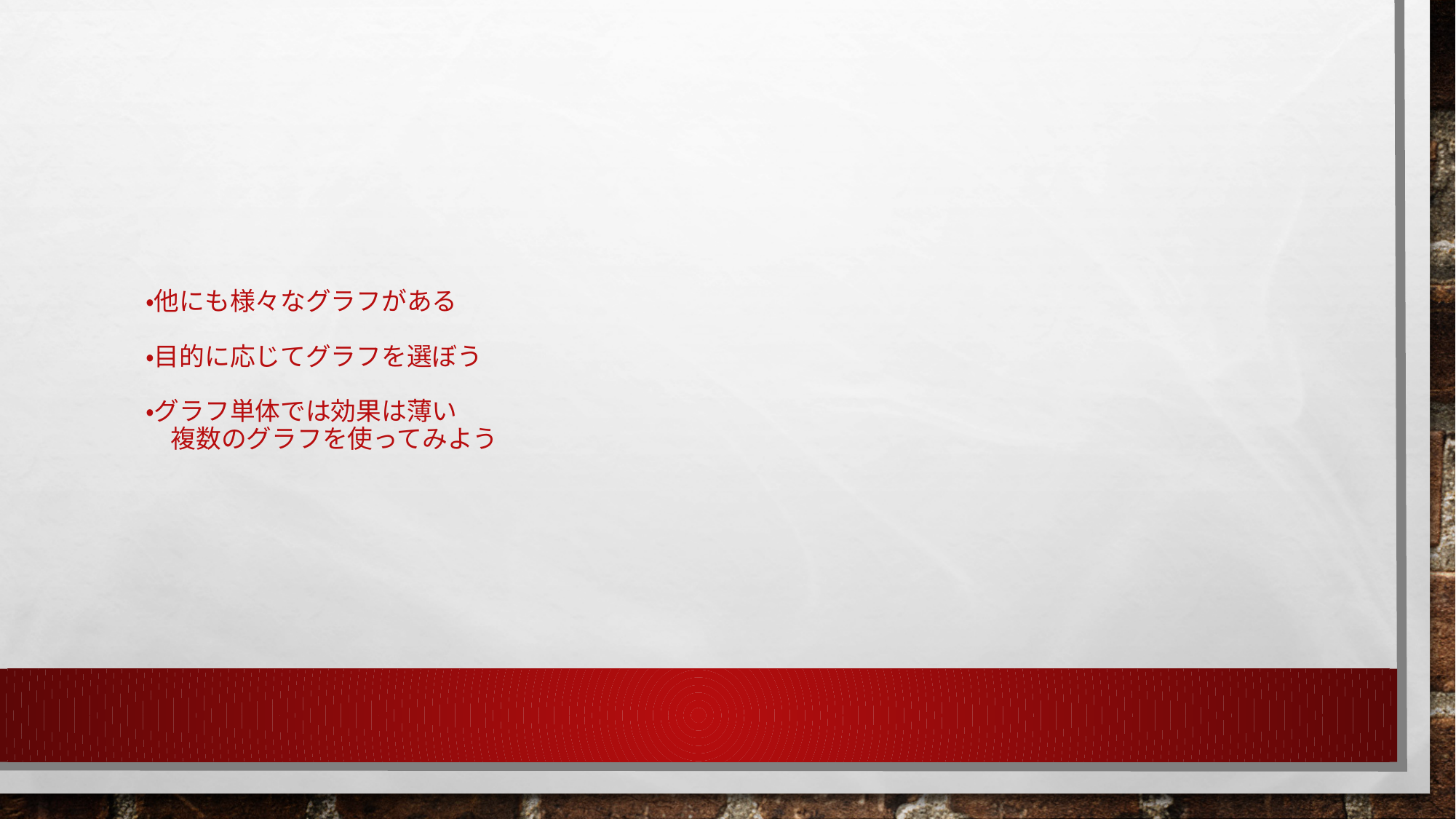

# ・他にも様々なグラフがある ・目的に応じてグラフを選ぼう ・グラフ単体では効果は薄い 　複数のグラフを使ってみよう